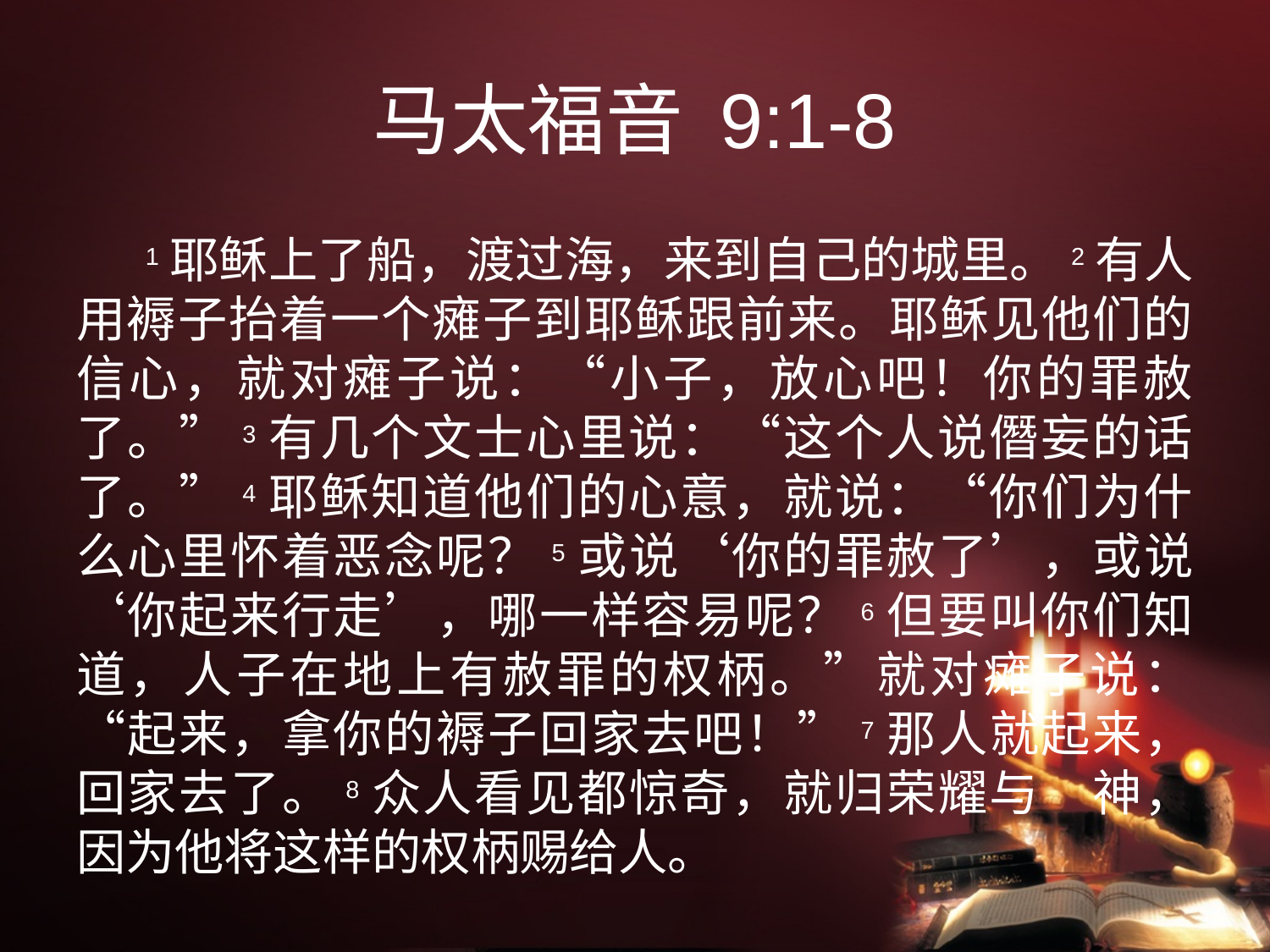

# 马太福音 9:1-8
          1耶稣上了船，渡过海，来到自己的城里。2有人用褥子抬着一个瘫子到耶稣跟前来。耶稣见他们的信心，就对瘫子说：“小子，放心吧！你的罪赦了。”3有几个文士心里说：“这个人说僭妄的话了。”4耶稣知道他们的心意，就说：“你们为什么心里怀着恶念呢？5或说‘你的罪赦了’，或说‘你起来行走’，哪一样容易呢？6但要叫你们知道，人子在地上有赦罪的权柄。”就对瘫子说：“起来，拿你的褥子回家去吧！”7那人就起来，回家去了。8众人看见都惊奇，就归荣耀与　神，因为他将这样的权柄赐给人。